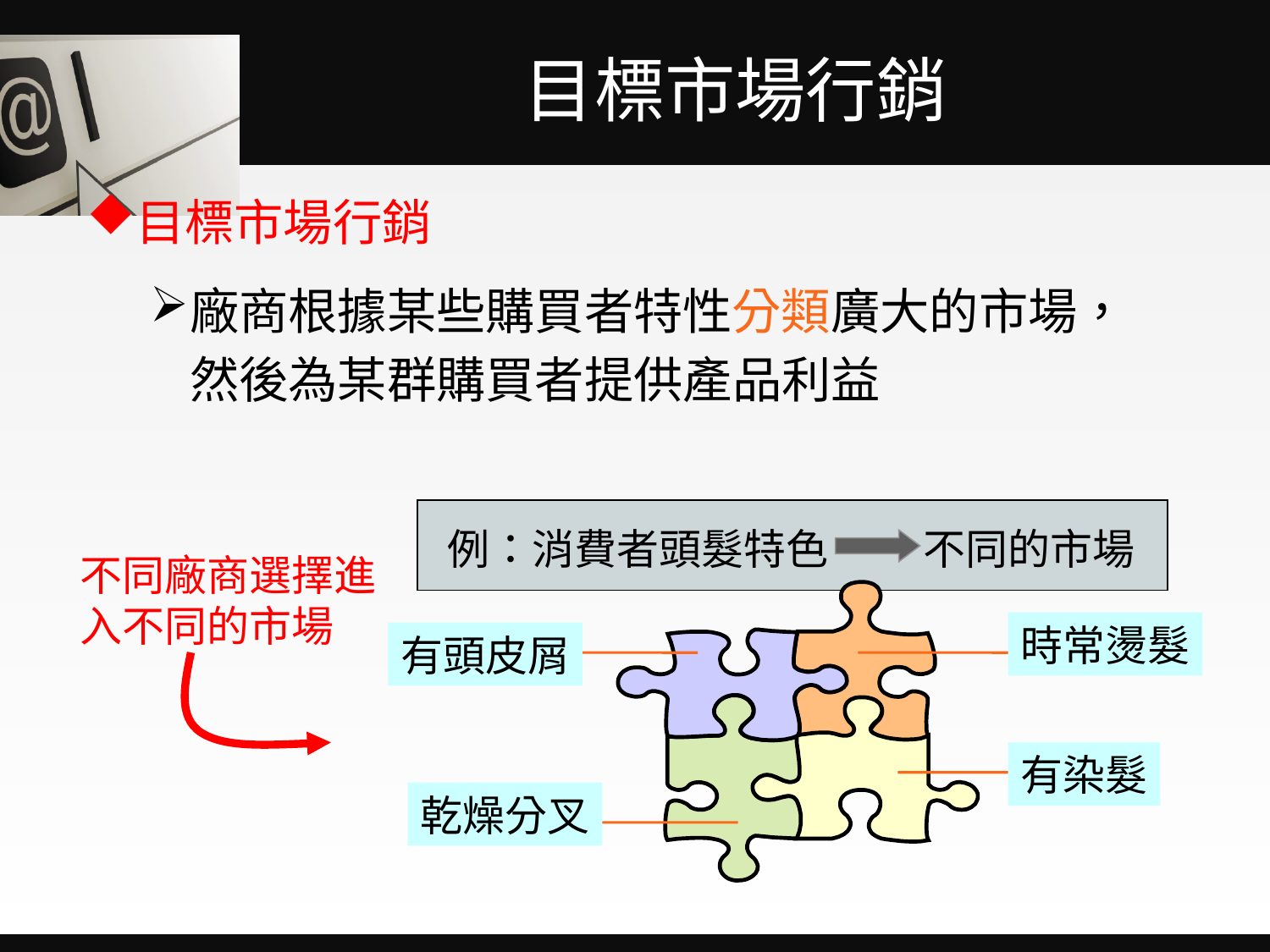

# 目標市場行銷
目標市場行銷
廠商根據某些購買者特性分類廣大的市場，然後為某群購買者提供產品利益

不同的市場
例：消費者頭髮特色

時常燙髮
有頭皮屑

有染髮

乾燥分叉

不同廠商選擇進入不同的市場